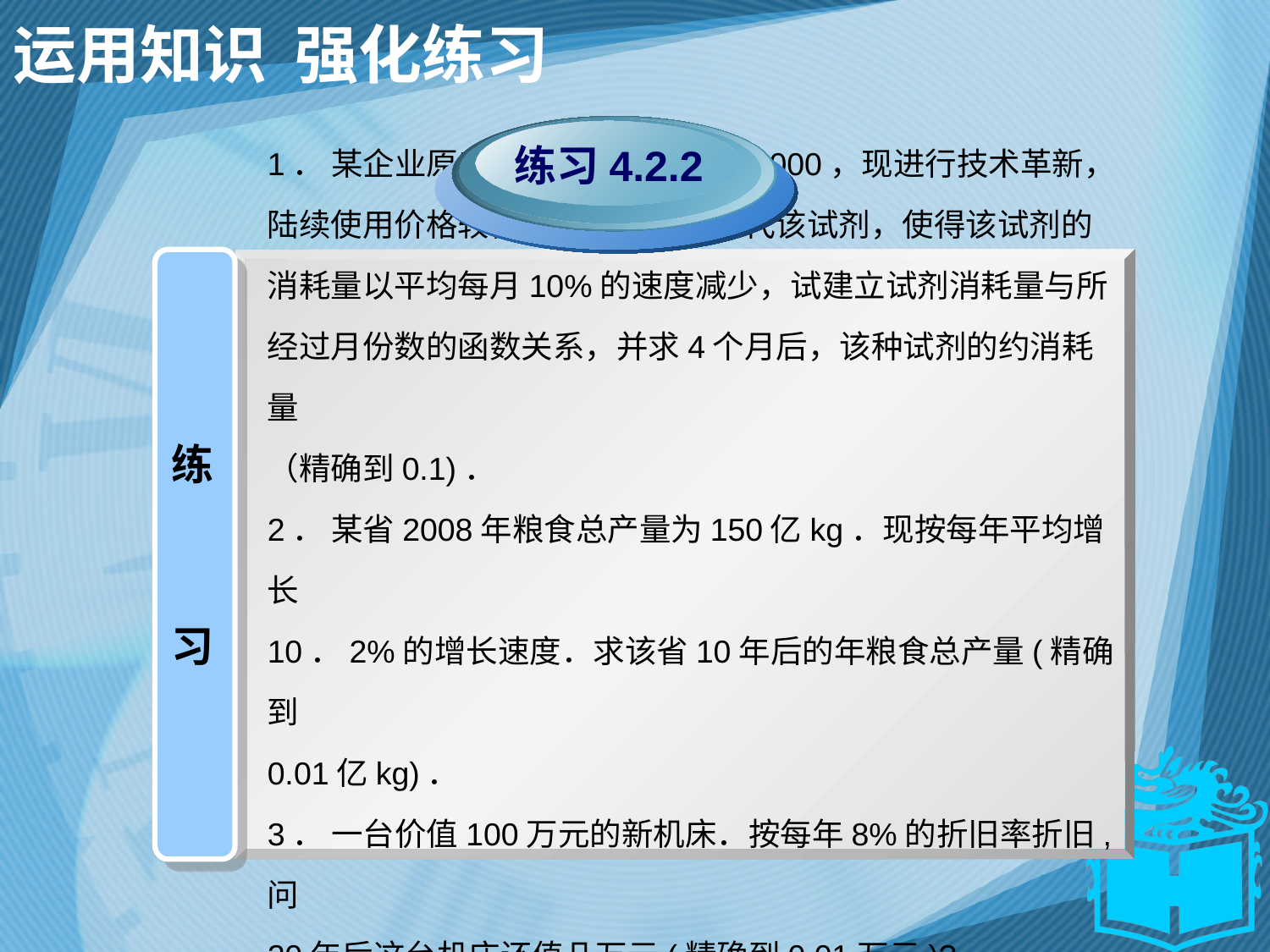

# 运用知识  强化练习

 练习4.2.2
1． 某企业原来每月消耗某种试剂1000，现进行技术革新，
陆续使用价格较低的另一种材料替代该试剂，使得该试剂的
消耗量以平均每月10%的速度减少，试建立试剂消耗量与所
经过月份数的函数关系，并求4个月后，该种试剂的约消耗量
（精确到0.1)．
2． 某省2008年粮食总产量为150亿kg．现按每年平均增长
10．2%的增长速度．求该省10年后的年粮食总产量(精确到
0.01亿kg)．
3． 一台价值100万元的新机床．按每年8%的折旧率折旧,问
20年后这台机床还值几万元(精确到0.01万元)?

练

习